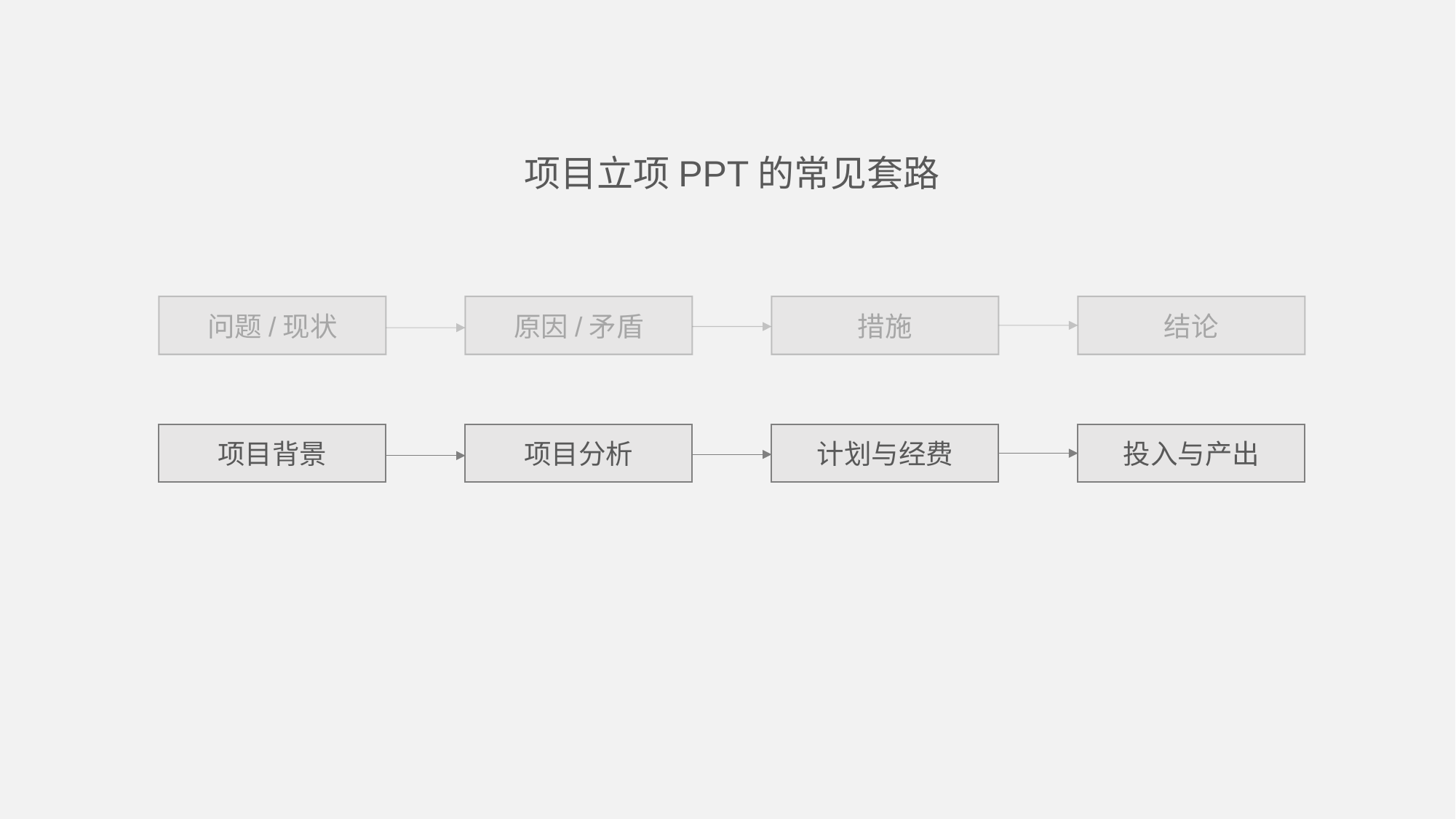

项目立项PPT的常见套路
结论
问题/现状
原因/矛盾
措施
投入与产出
项目背景
项目分析
计划与经费